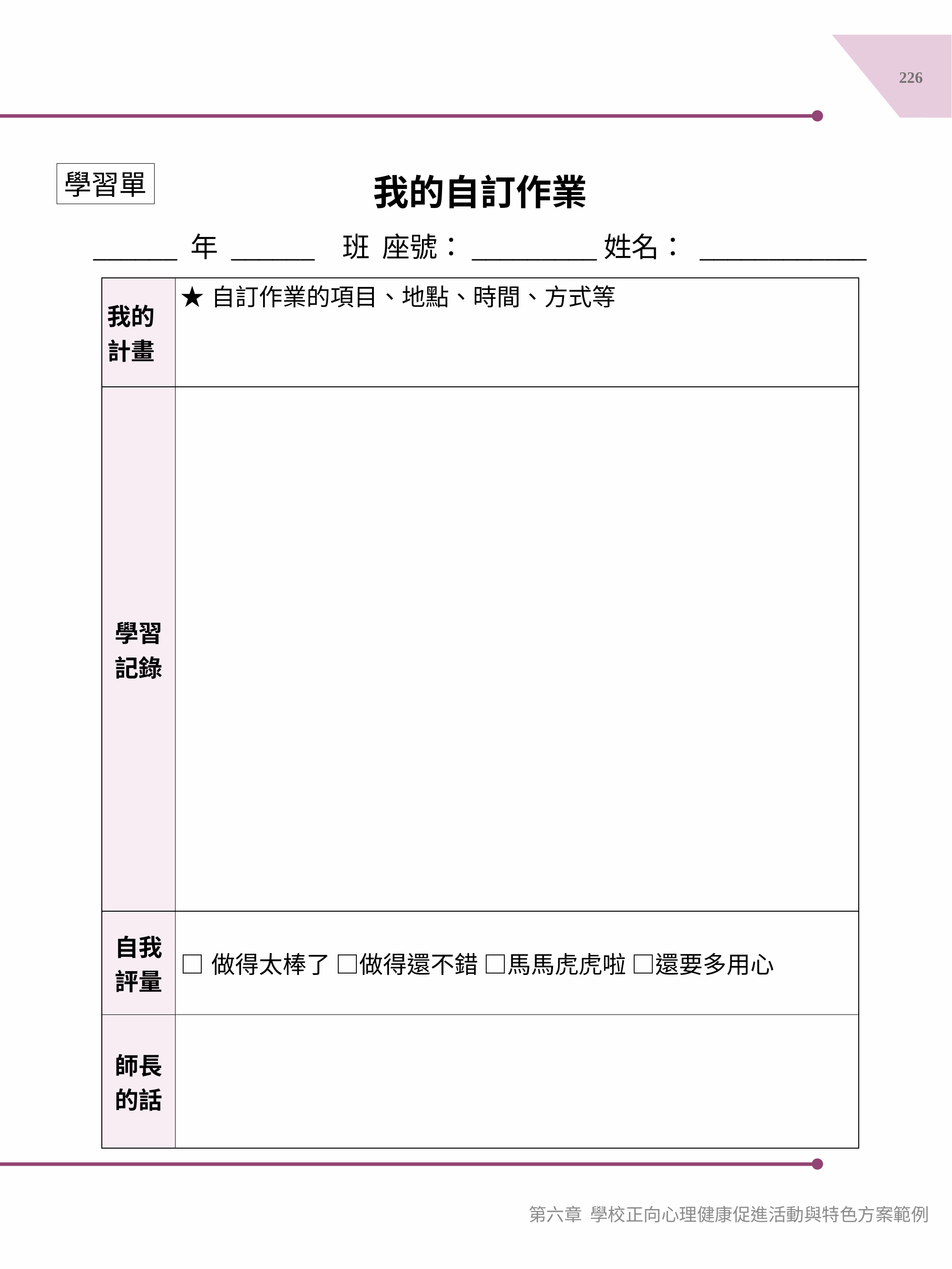

226
我的自訂作業
______ 年 ______   班  座號：_________姓名： ____________

學習單
| 我的計畫 | ★自訂作業的項目、地點、時間、方式等 |
| --- | --- |
| 學習記錄 |  |
| 自我評量 | □做得太棒了 □做得還不錯 □馬馬虎虎啦 □還要多用心 |
| 師長的話 |  |
第六章  學校正向心理健康促進活動與特色方案範例